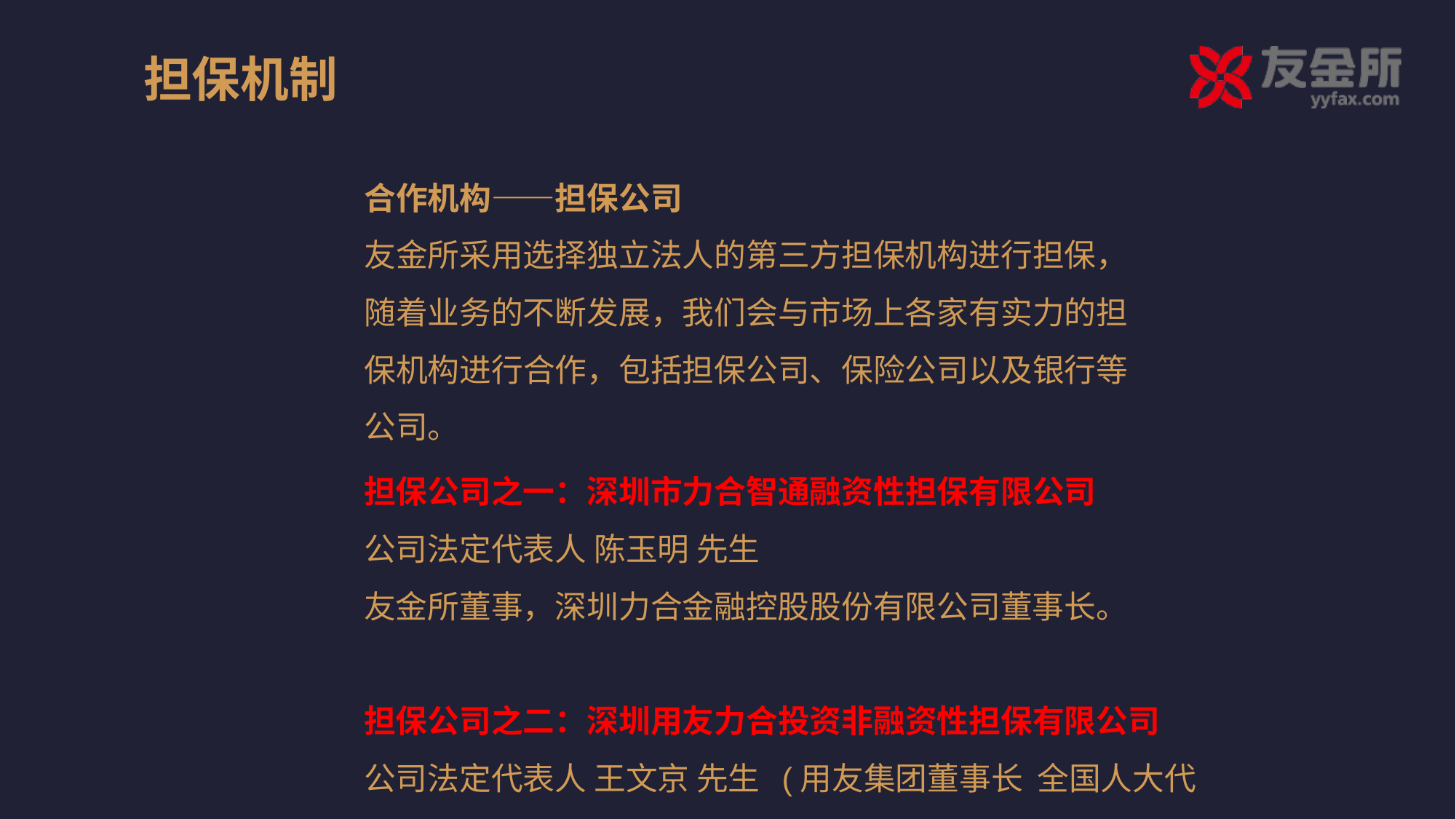

担保机制

合作机构——担保公司
友金所采用选择独立法人的第三方担保机构进行担保，随着业务的不断发展，我们会与市场上各家有实力的担保机构进行合作，包括担保公司、保险公司以及银行等公司。
担保公司之一：深圳市力合智通融资性担保有限公司
公司法定代表人 陈玉明 先生
友金所董事，深圳力合金融控股股份有限公司董事长。

担保公司之二：深圳用友力合投资非融资性担保有限公司
公司法定代表人 王文京 先生  (用友集团董事长  全国人大代表)